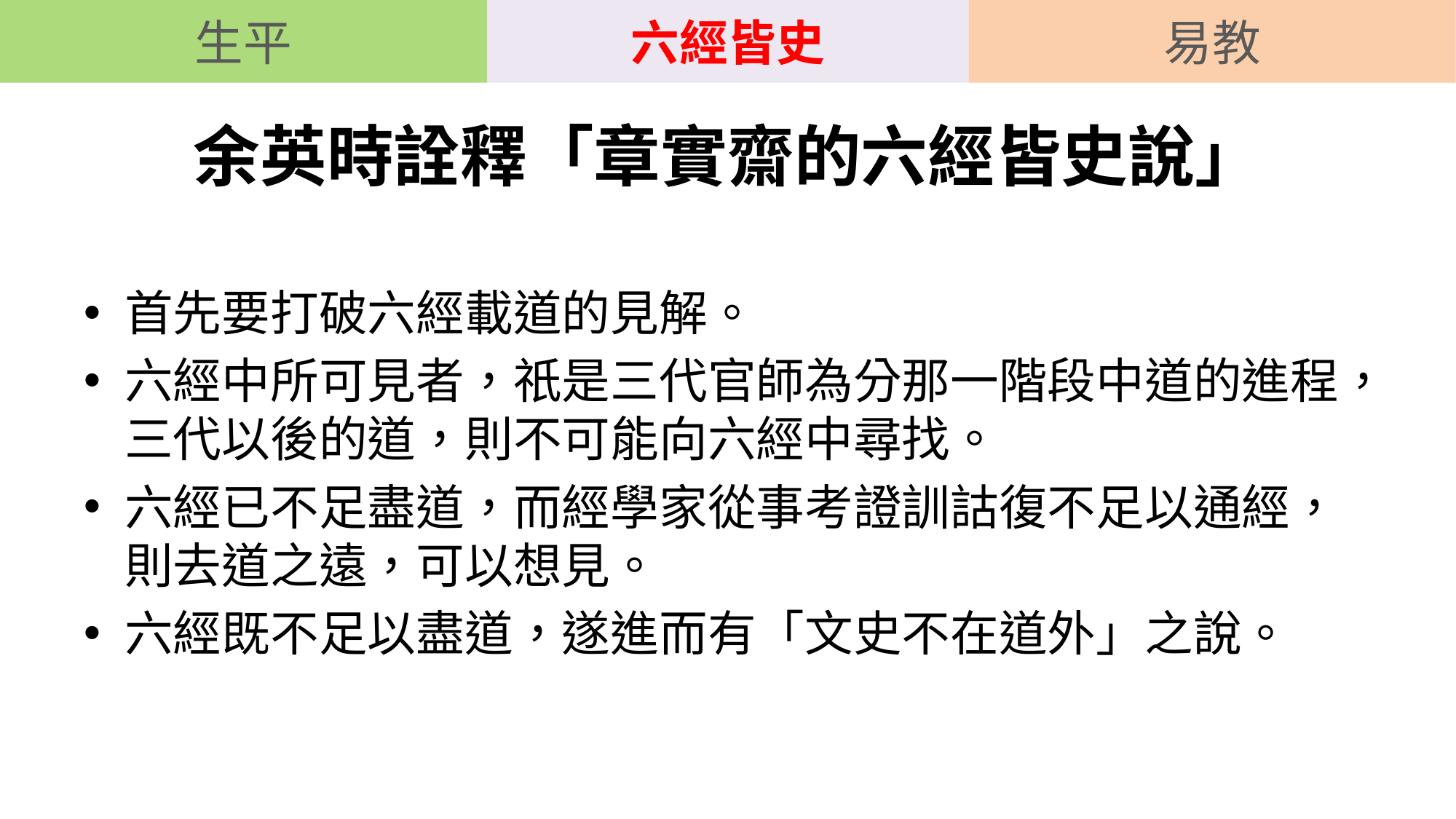

生平
六經皆史
易教
# 余英時詮釋「章實齋的六經皆史說」
首先要打破六經載道的見解。
六經中所可見者，祇是三代官師為分那一階段中道的進程，三代以後的道，則不可能向六經中尋找。
六經已不足盡道，而經學家從事考證訓詁復不足以通經，則去道之遠，可以想見。
六經既不足以盡道，遂進而有「文史不在道外」之說。